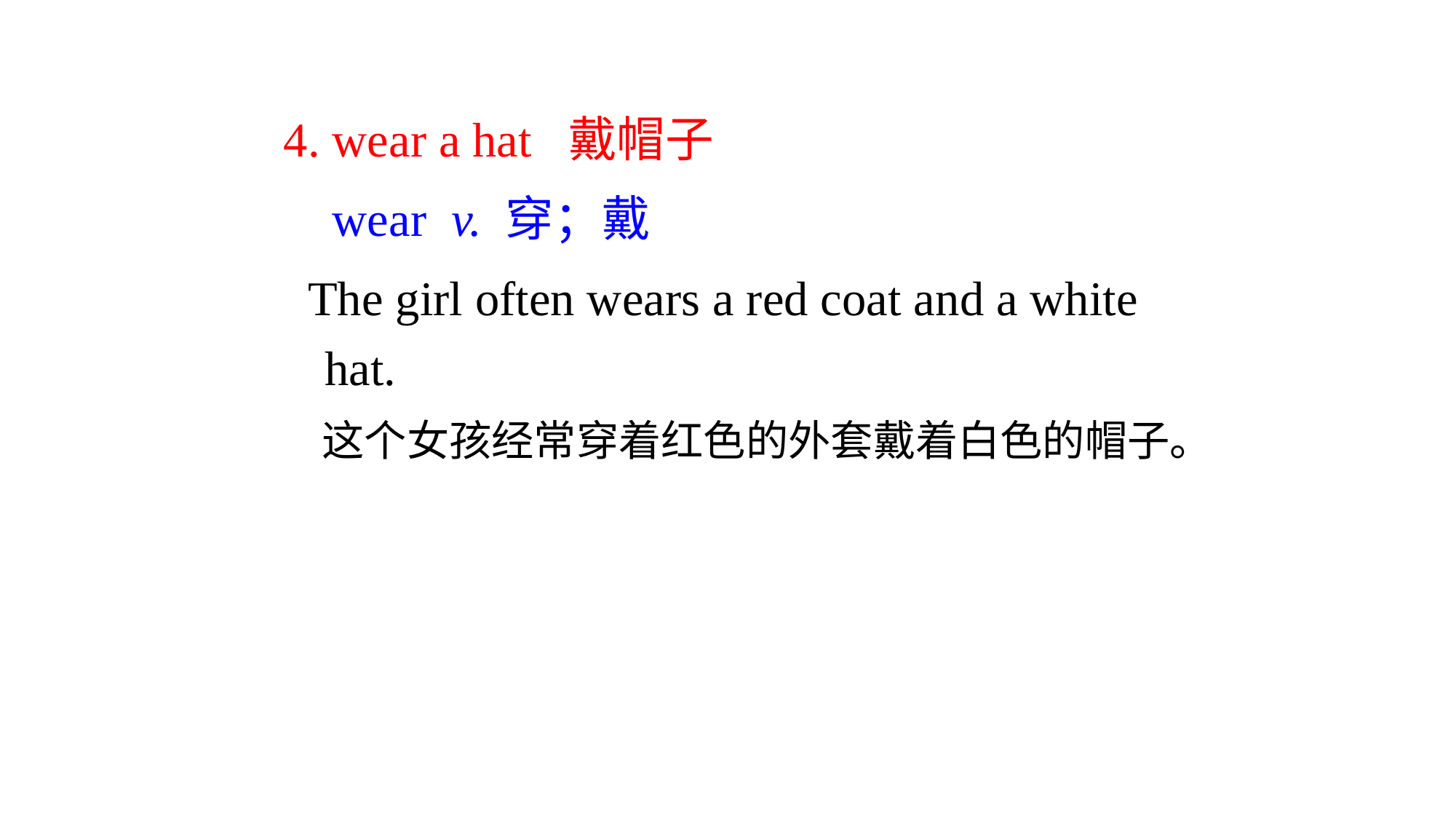

4. wear a hat  戴帽子
    wear  v. 穿；戴
  The girl often wears a red coat and a white hat.
   这个女孩经常穿着红色的外套戴着白色的帽子。